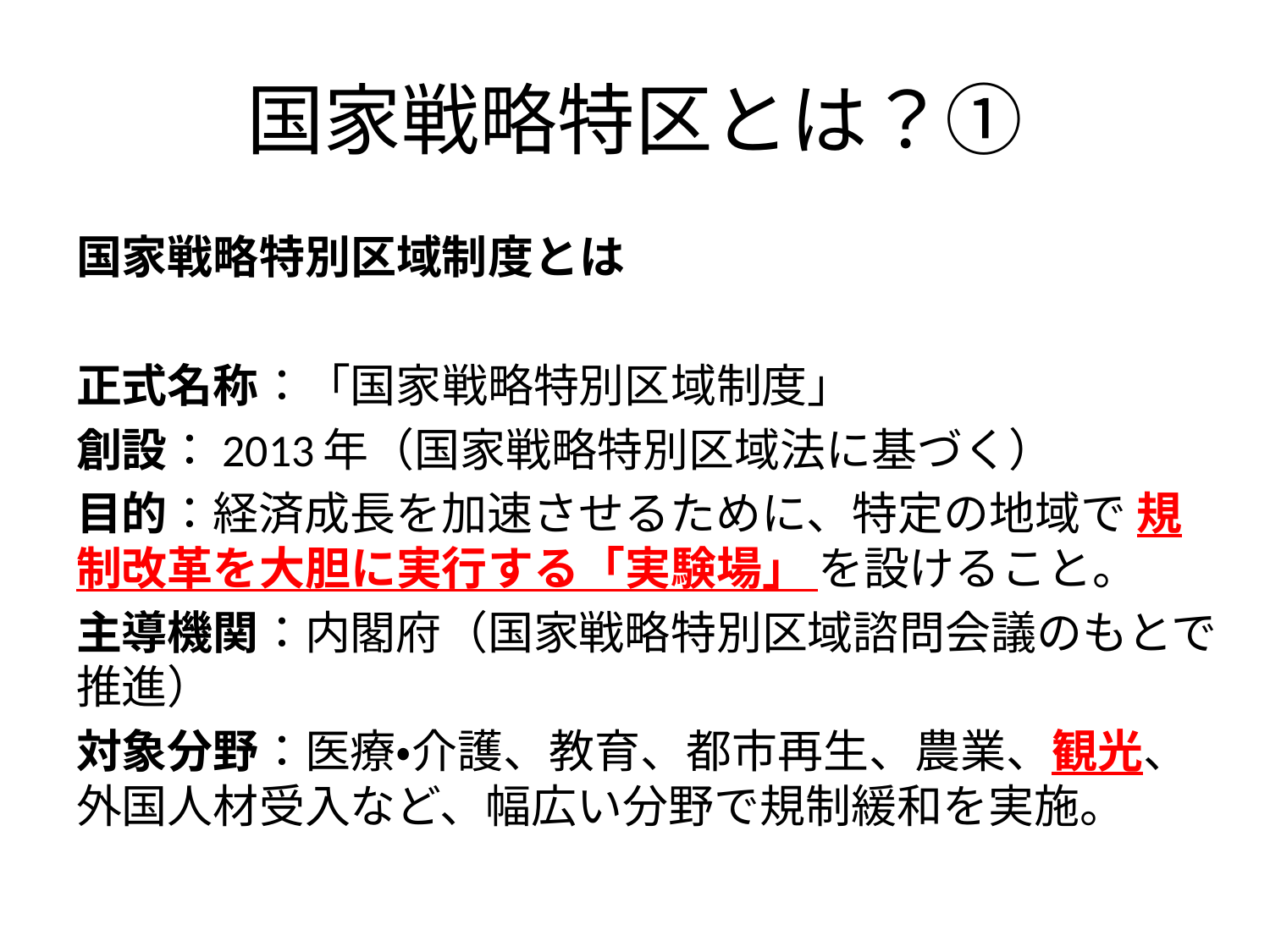

# 国家戦略特区とは？①
国家戦略特別区域制度とは

正式名称：「国家戦略特別区域制度」
創設：2013年（国家戦略特別区域法に基づく）
目的：経済成長を加速させるために、特定の地域で 規制改革を大胆に実行する「実験場」 を設けること。
主導機関：内閣府（国家戦略特別区域諮問会議のもとで推進）
対象分野：医療・介護、教育、都市再生、農業、観光、外国人材受入など、幅広い分野で規制緩和を実施。